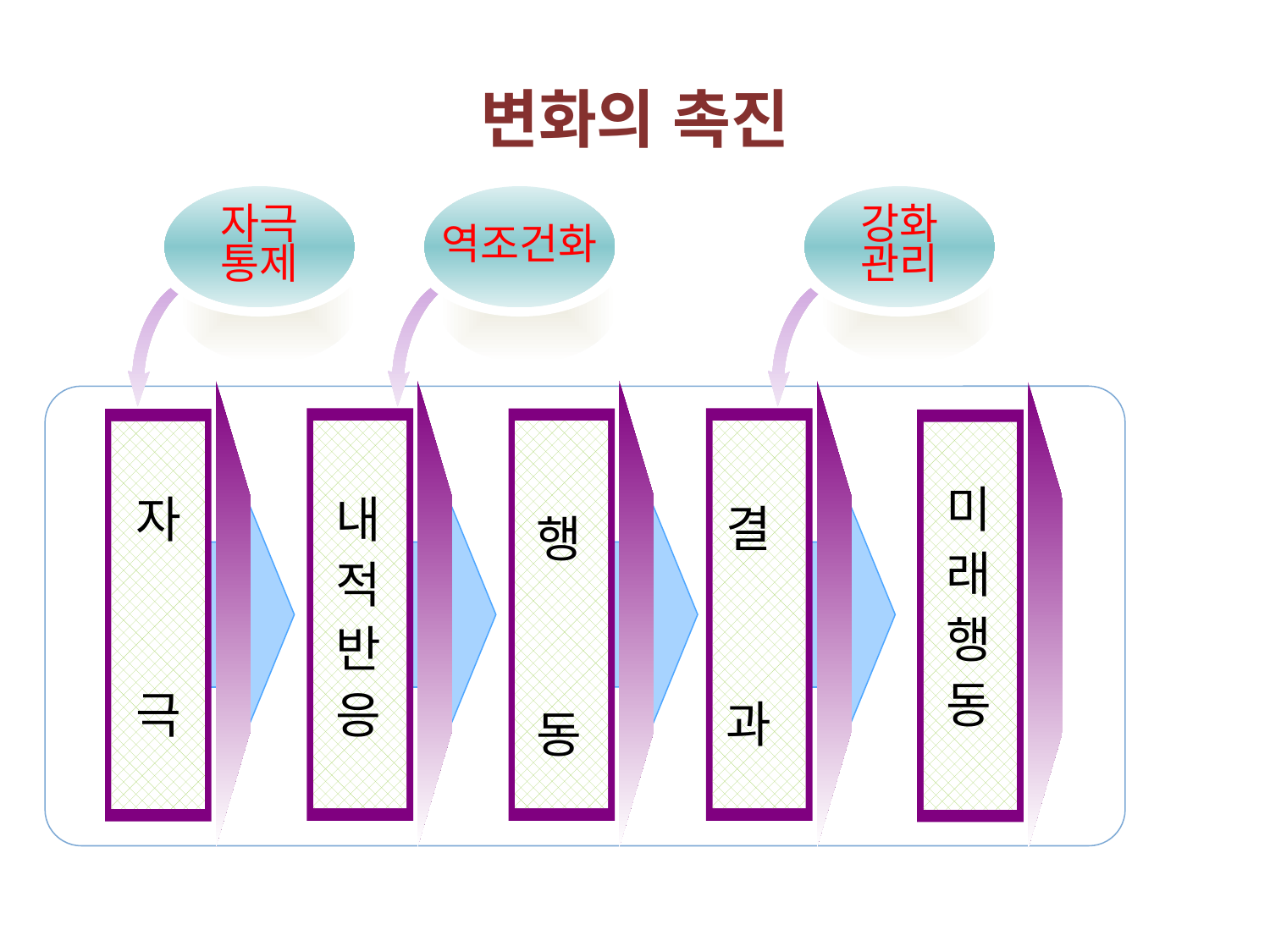

# 변화의 촉진

자극
통제

역조건화

강화
관리

미
래
행
동
자

극
내
적
반
응
결

과
행

동